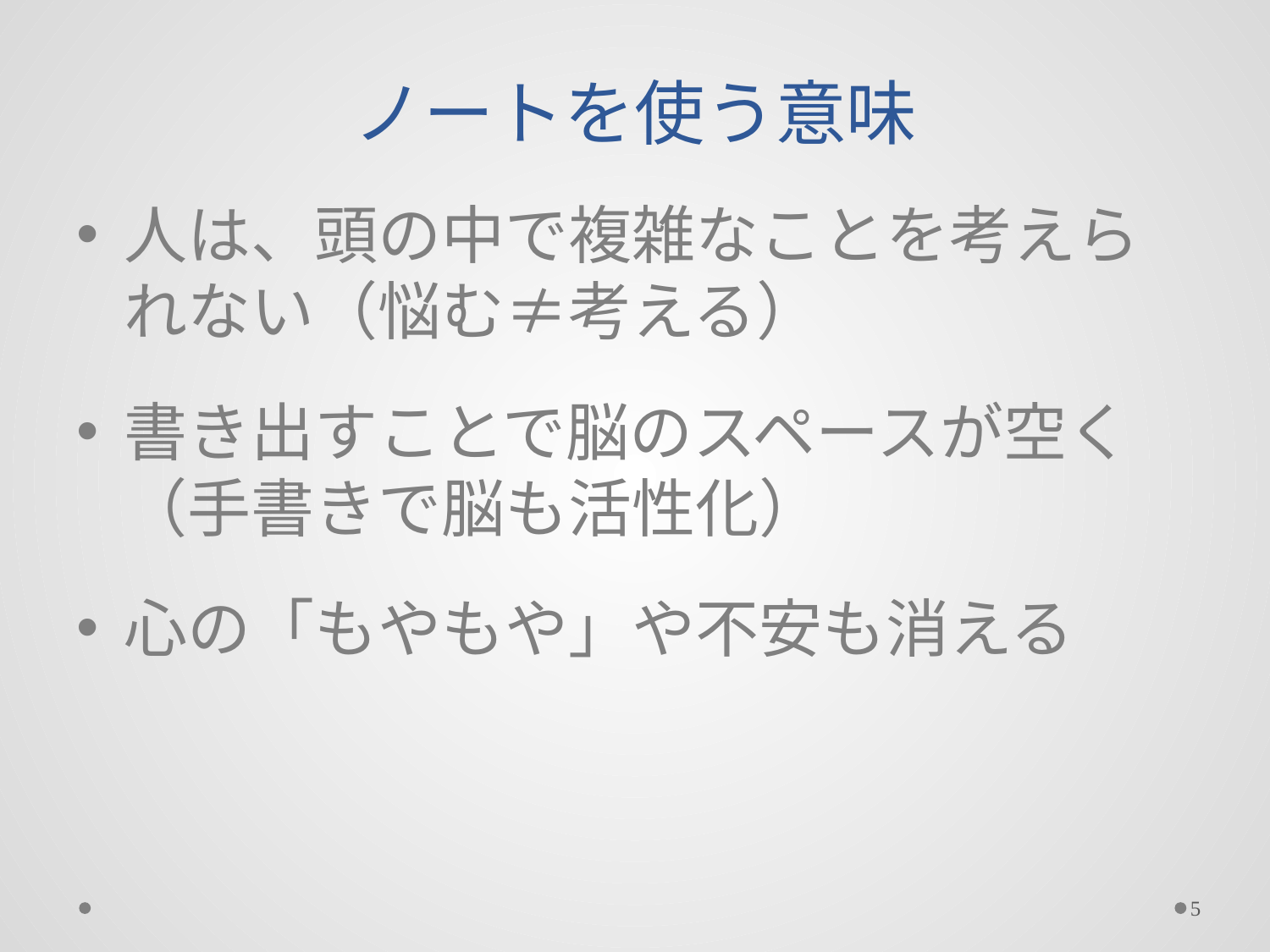

# ノートを使う意味
人は、頭の中で複雑なことを考えられない（悩む≠考える）
書き出すことで脳のスペースが空く
（手書きで脳も活性化）
心の「もやもや」や不安も消える
5